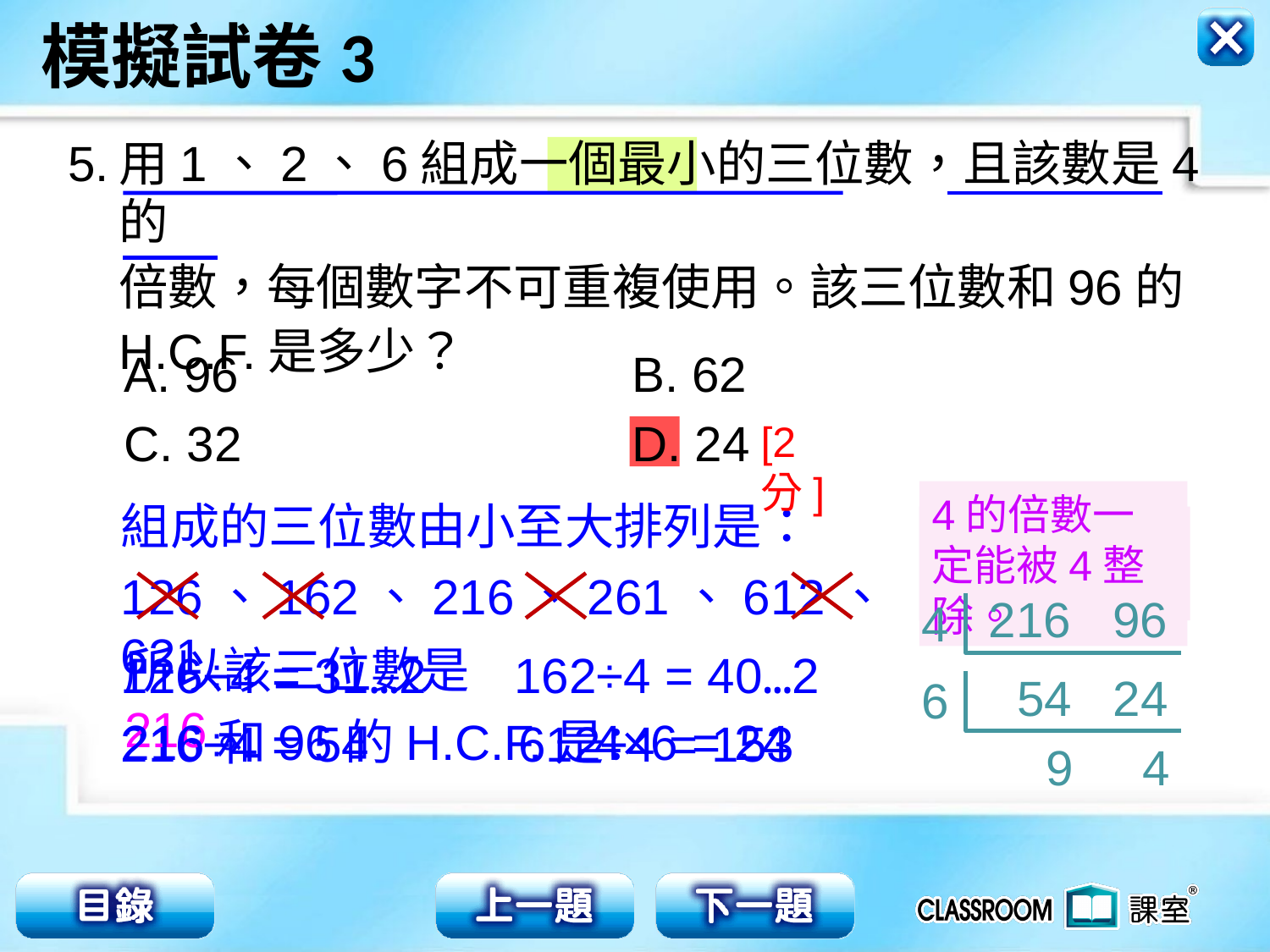

5.
用1、2、6組成一個最小的三位數，且該數是4的
倍數，每個數字不可重複使用。該三位數和96的
H.C.F.是多少？

A. 96				B. 62
C. 32				D. 24
[2分]

組成的三位數由小至大排列是：
4的倍數一定能被4整除。
4的倍數一定是偶數。
126、162、216、261、612、621
216   96
4

所以該三位數是216。
126÷4 = 31…2
162÷4 = 40…2
54   24
6

216和96的H.C.F.是：
4×6 = 24
216÷4 = 54
612÷4 = 153
9     4